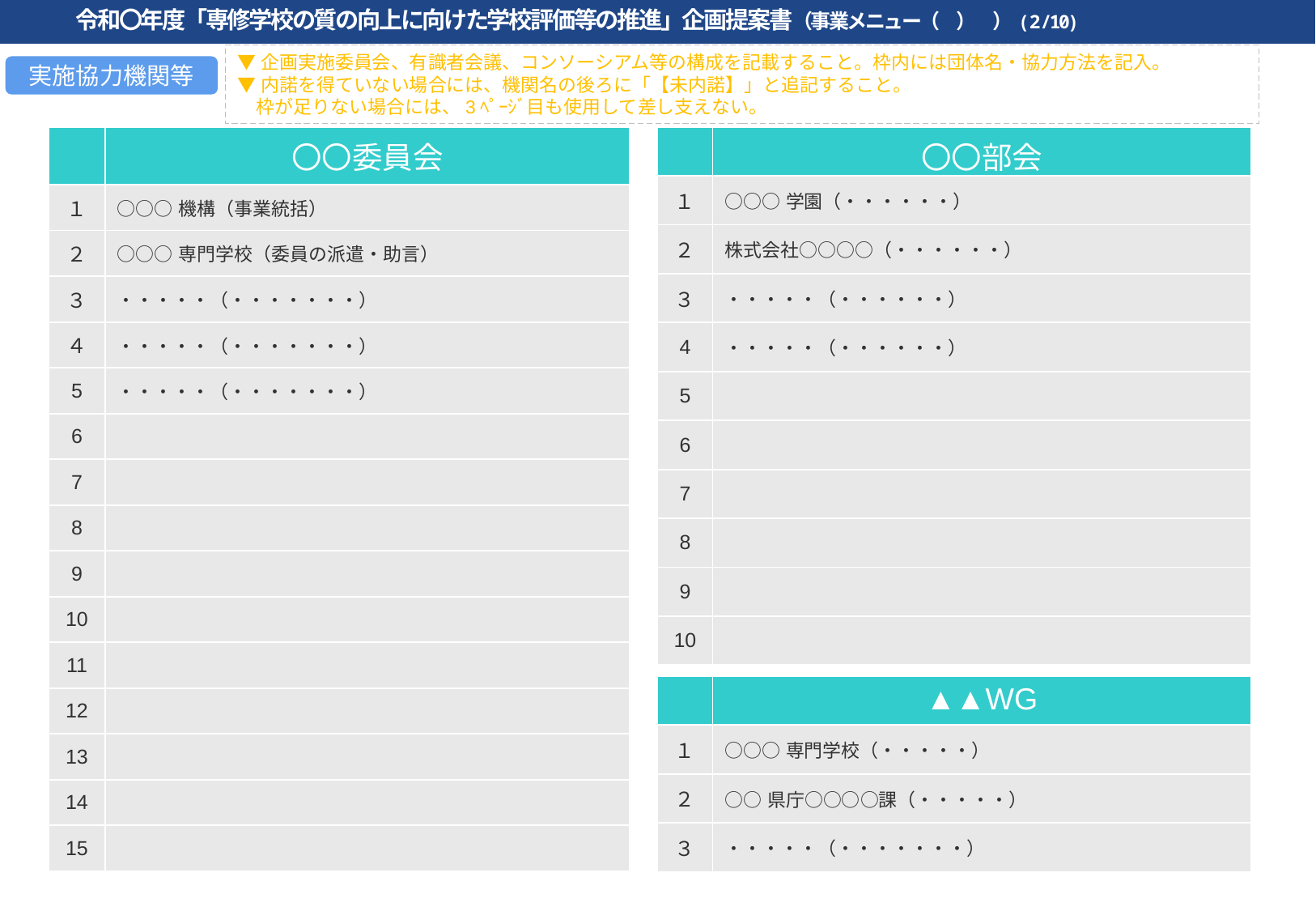

令和〇年度「専修学校の質の向上に向けた学校評価等の推進」企画提案書（事業メニュー（　）　）(2/10)
▼企画実施委員会、有識者会議、コンソーシアム等の構成を記載すること。枠内には団体名・協力方法を記入。
▼内諾を得ていない場合には、機関名の後ろに「【未内諾】」と追記すること。
　枠が足りない場合には、3ﾍﾟｰｼﾞ目も使用して差し支えない。
実施協力機関等
|  | 〇〇委員会 |
| --- | --- |
| １ | ○○○機構（事業統括） |
| ２ | ○○○専門学校（委員の派遣・助言） |
| ３ | ・・・・・（・・・・・・・） |
| ４ | ・・・・・（・・・・・・・） |
| 5 | ・・・・・（・・・・・・・） |
| 6 |  |
| 7 |  |
| 8 |  |
| 9 |  |
| 10 |  |
| 11 |  |
| 12 |  |
| 13 |  |
| 14 |  |
| 15 |  |
|  | 〇〇部会 |
| --- | --- |
| １ | ○○○学園（・・・・・・） |
| ２ | 株式会社○○○○（・・・・・・） |
| ３ | ・・・・・（・・・・・・） |
| 4 | ・・・・・（・・・・・・） |
| 5 |  |
| 6 |  |
| 7 |  |
| 8 |  |
| 9 |  |
| 10 |  |
|  | ▲▲WG |
| --- | --- |
| １ | ○○○専門学校（・・・・・） |
| ２ | ○○県庁○○○○課（・・・・・） |
| ３ | ・・・・・（・・・・・・・） |